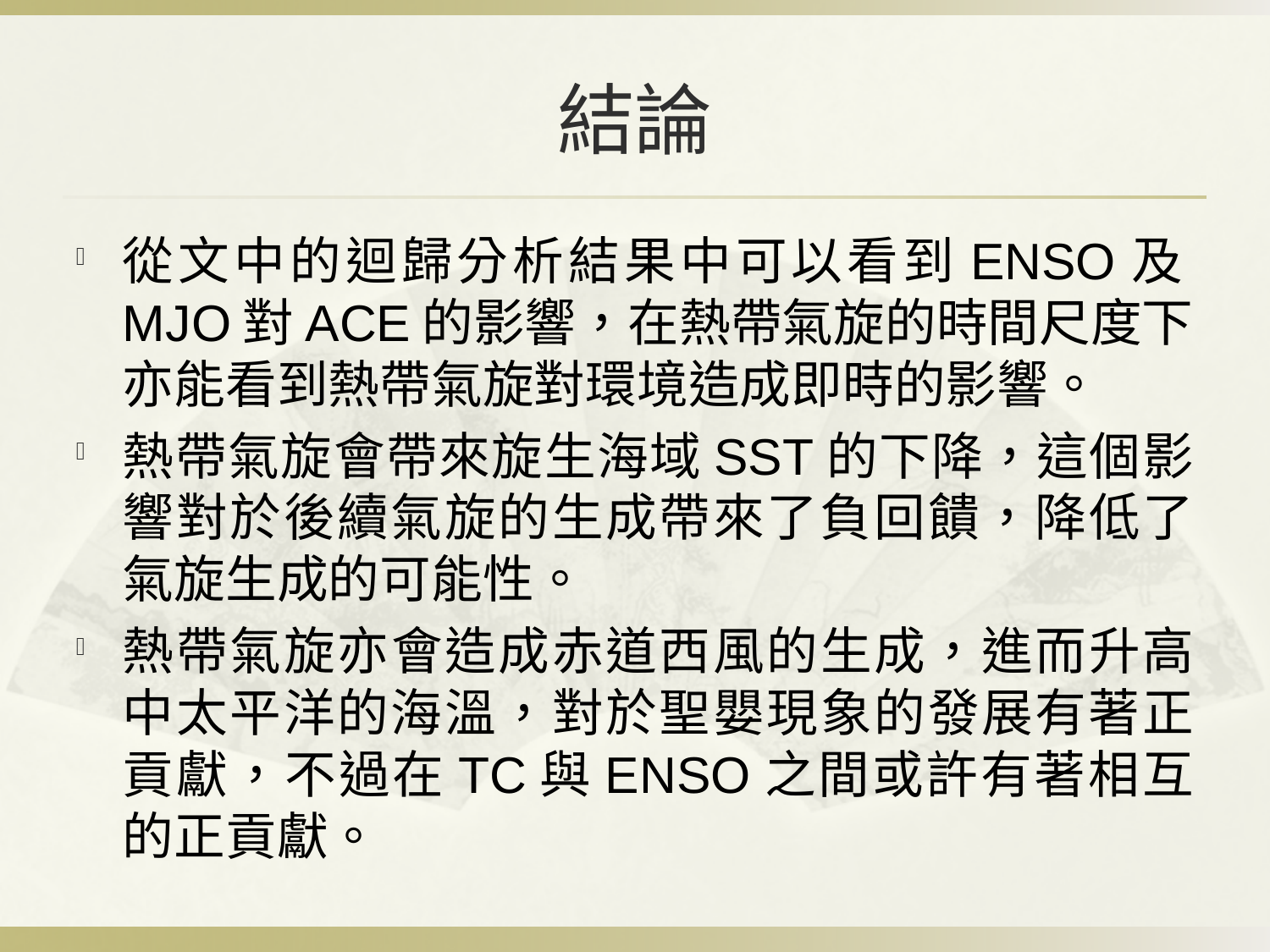

# 結論
從文中的迴歸分析結果中可以看到ENSO及MJO對ACE的影響，在熱帶氣旋的時間尺度下亦能看到熱帶氣旋對環境造成即時的影響。
熱帶氣旋會帶來旋生海域SST的下降，這個影響對於後續氣旋的生成帶來了負回饋，降低了氣旋生成的可能性。
熱帶氣旋亦會造成赤道西風的生成，進而升高中太平洋的海溫，對於聖嬰現象的發展有著正貢獻，不過在TC與ENSO之間或許有著相互的正貢獻。